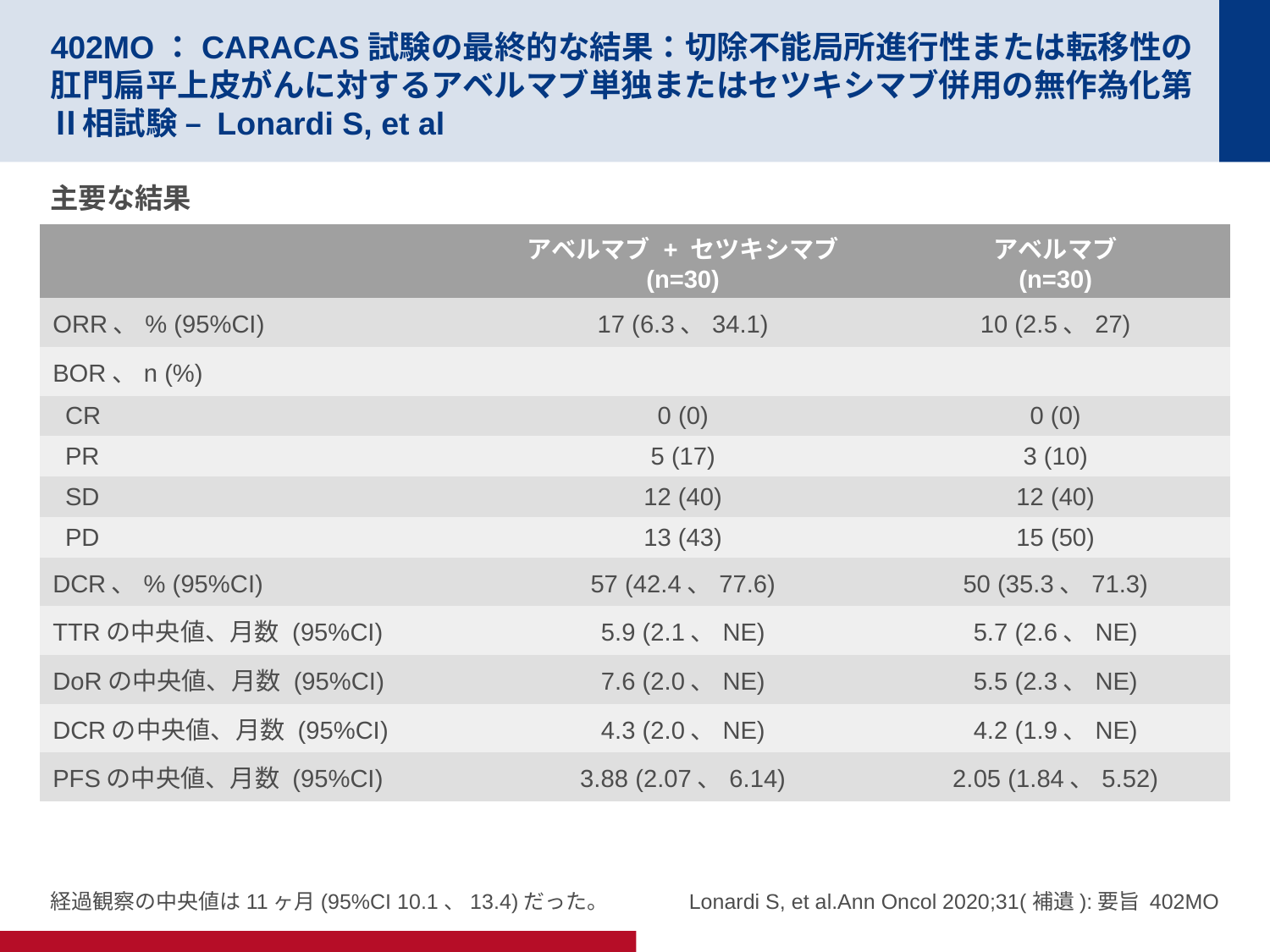

# 402MO：CARACAS試験の最終的な結果：切除不能局所進行性または転移性の肛門扁平上皮がんに対するアベルマブ単独またはセツキシマブ併用の無作為化第Ⅱ相試験 – Lonardi S, et al
主要な結果
|  | アベルマブ + セツキシマブ (n=30) | アベルマブ (n=30) |
| --- | --- | --- |
| ORR、% (95%CI) | 17 (6.3、34.1) | 10 (2.5、27) |
| BOR、n (%) |  |  |
| CR | 0 (0) | 0 (0) |
| PR | 5 (17) | 3 (10) |
| SD | 12 (40) | 12 (40) |
| PD | 13 (43) | 15 (50) |
| DCR、% (95%CI) | 57 (42.4、77.6) | 50 (35.3、71.3) |
| TTRの中央値、月数 (95%CI) | 5.9 (2.1、NE) | 5.7 (2.6、NE) |
| DoRの中央値、月数 (95%CI) | 7.6 (2.0、NE) | 5.5 (2.3、NE) |
| DCRの中央値、月数 (95%CI) | 4.3 (2.0、NE) | 4.2 (1.9、NE) |
| PFSの中央値、月数 (95%CI) | 3.88 (2.07、6.14) | 2.05 (1.84、5.52) |
経過観察の中央値は11ヶ月(95%CI 10.1、13.4)だった。
Lonardi S, et al.Ann Oncol 2020;31(補遺):要旨 402MO